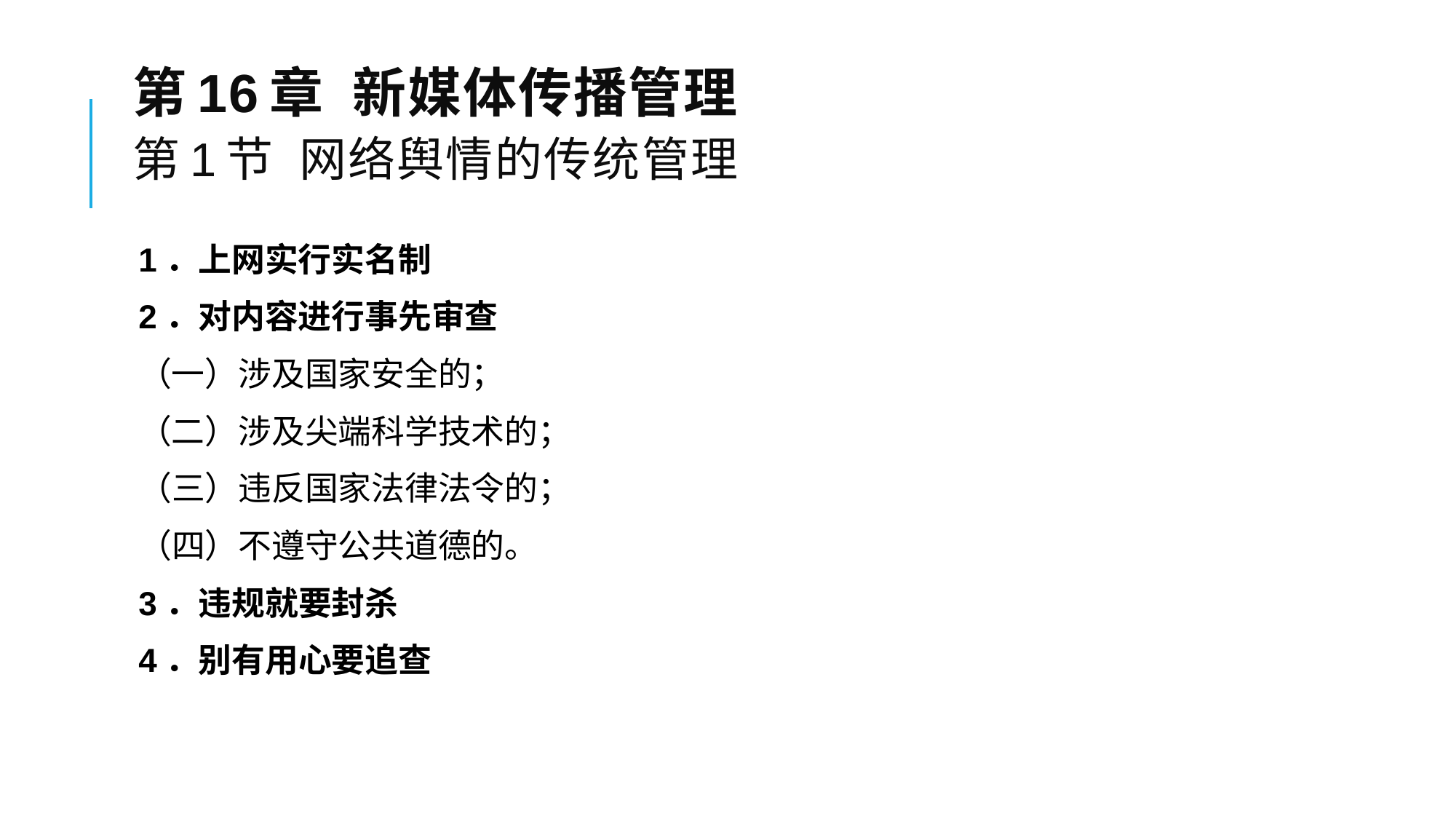

# 第16章  新媒体传播管理 第1节  网络舆情的传统管理
1．上网实行实名制
2．对内容进行事先审查
（一）涉及国家安全的；
（二）涉及尖端科学技术的；
（三）违反国家法律法令的；
（四）不遵守公共道德的。
3．违规就要封杀
4．别有用心要追查